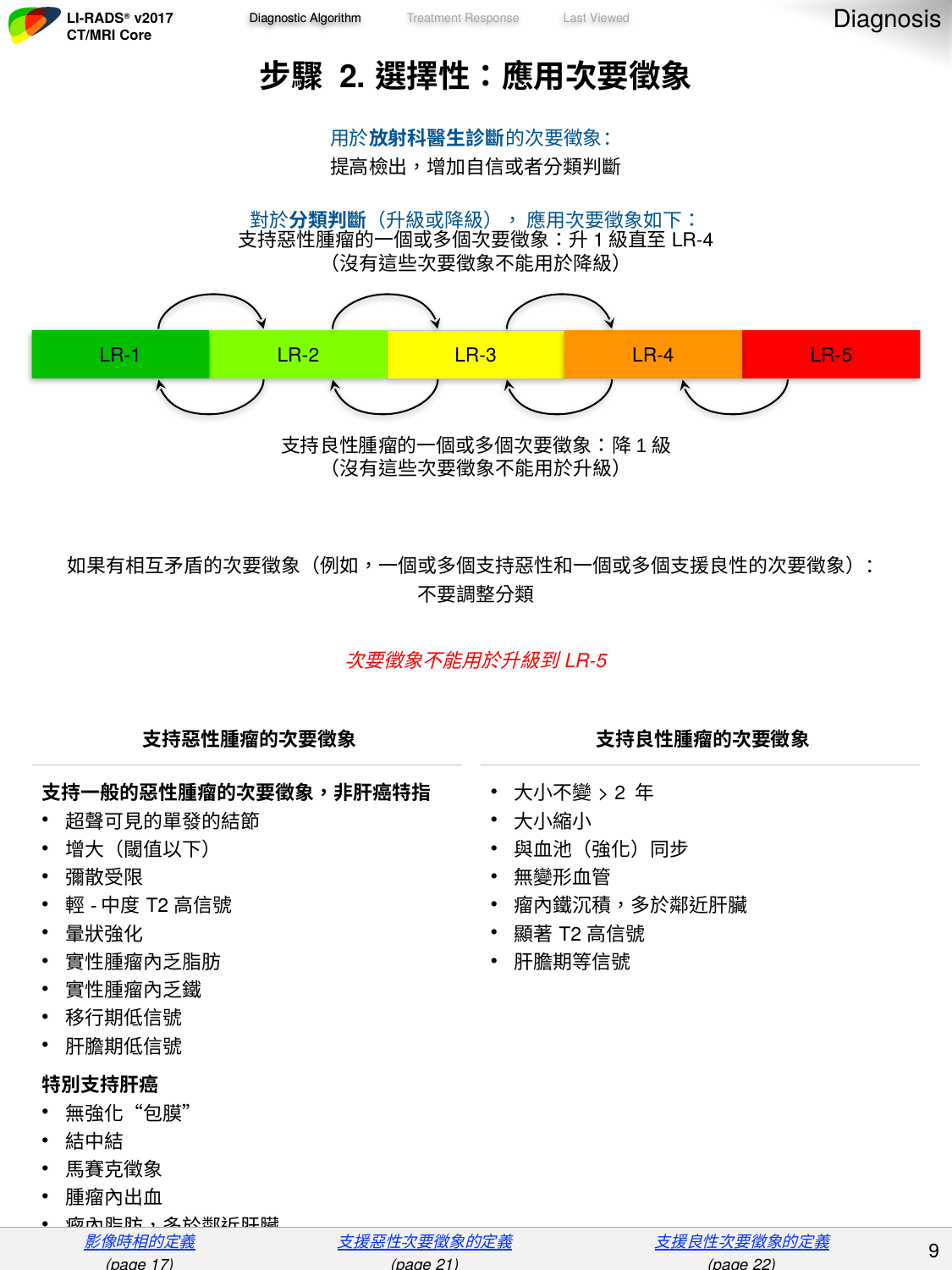

Diagnosis
Diagnostic Algorithm
| 步驟 2.選擇性：應用次要徵象 |  |  |
| --- | --- | --- |
| 用於放射科醫生診斷的次要徵象： 提高檢出，增加自信或者分類判斷 |  |  |
| 對於分類判斷（升級或降級）， 應用次要徵象如下： |  |  |
| 如果有相互矛盾的次要徵象（例如，一個或多個支持惡性和一個或多個支援良性的次要徵象）： 不要調整分類 |  |  |
| 次要徵象不能用於升級到LR-5 |  |  |
| 支持惡性腫瘤的次要徵象 |  | 支持良性腫瘤的次要徵象 |
| 支持一般的惡性腫瘤的次要徵象，非肝癌特指 超聲可見的單發的結節 增大（閾值以下） 彌散受限 輕-中度T2高信號 暈狀強化 實性腫瘤內乏脂肪 實性腫瘤內乏鐵 移行期低信號 肝膽期低信號 特別支持肝癌 無強化“包膜” 結中結 馬賽克徵象 腫瘤內出血 瘤內脂肪，多於鄰近肝臟 |  | 大小不變> 2 年 大小縮小 與血池（強化）同步 無變形血管 瘤內鐵沉積，多於鄰近肝臟 顯著T2高信號 肝膽期等信號 |
| 如果不確定任何次要徵象的有無：認為沒有那個徵象 |  |  |
支持惡性腫瘤的一個或多個次要徵象：升1級直至LR-4
（沒有這些次要徵象不能用於降級）

LR-1
LR-2
LR-3
LR-4
LR-5

支持良性腫瘤的一個或多個次要徵象：降1級
（沒有這些次要徵象不能用於升級）
| 影像時相的定義 (page 17) | 支援惡性次要徵象的定義 (page 21) | 支援良性次要徵象的定義 (page 22) |  |
| --- | --- | --- | --- |
9